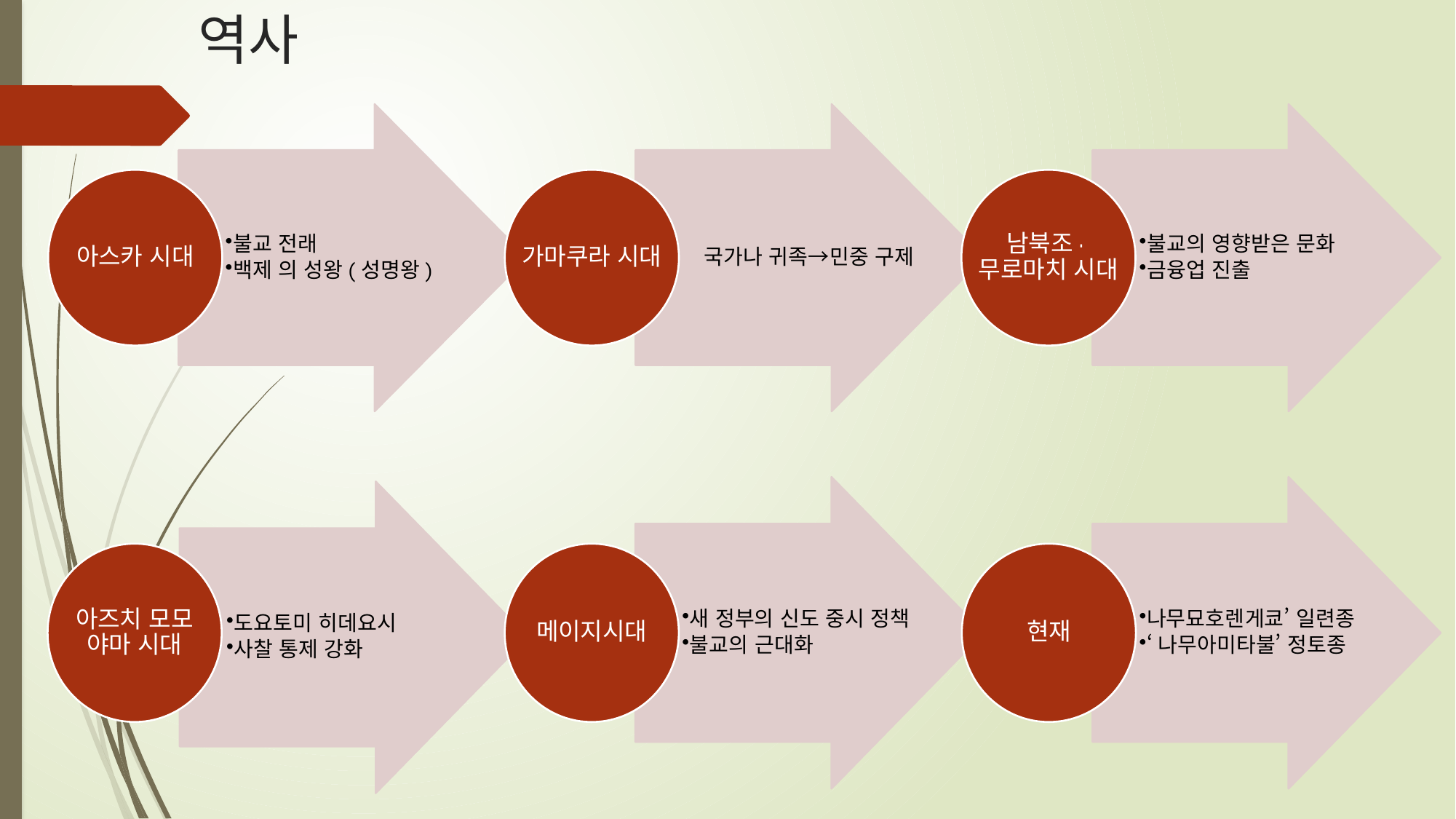

# 역사
불교 전래
백제 의 성왕(성명왕)
아스카 시대
국가나 귀족→민중 구제
가마쿠라 시대
불교의 영향받은 문화
금융업 진출
남북조·무로마치 시대
새 정부의 신도 중시 정책
불교의 근대화
메이지시대
나무묘호렌게쿄’ 일련종
‘나무아미타불’ 정토종
현재
도요토미 히데요시
사찰 통제 강화
아즈치 모모 야마 시대